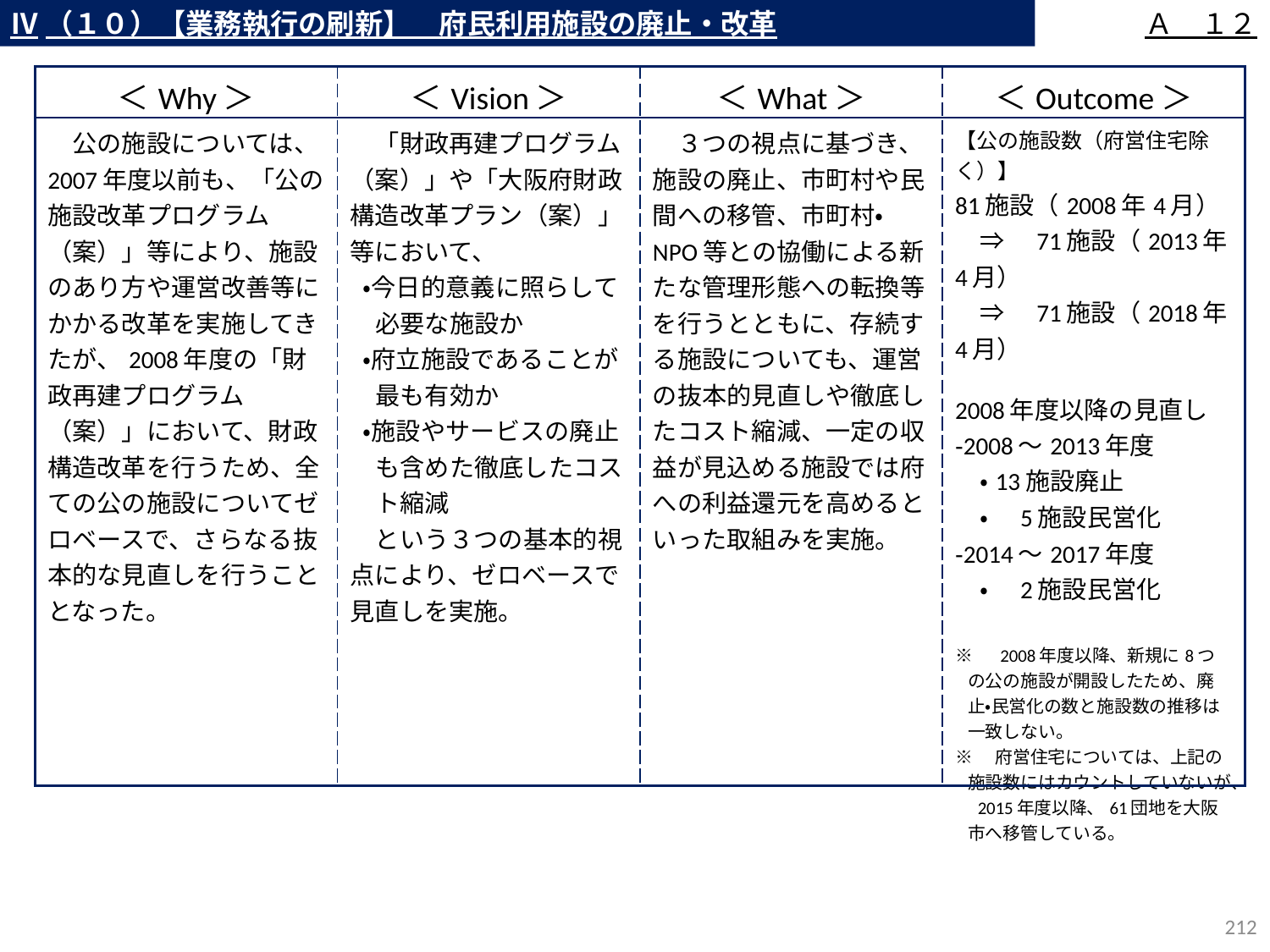

Ⅳ（１０）【業務執行の刷新】　府民利用施設の廃止・改革
Ａ　１２
| ＜Why＞ | ＜Vision＞ | ＜What＞ | ＜Outcome＞ |
| --- | --- | --- | --- |
| 公の施設については、2007年度以前も、「公の施設改革プログラム（案）」等により、施設のあり方や運営改善等にかかる改革を実施してきたが、2008年度の「財政再建プログラム（案）」において、財政構造改革を行うため、全ての公の施設についてゼロベースで、さらなる抜本的な見直しを行うこととなった。 | 「財政再建プログラム（案）」や「大阪府財政構造改革プラン（案）」等において、 ・今日的意義に照らして必要な施設か ・府立施設であることが最も有効か ・施設やサービスの廃止も含めた徹底したコスト縮減 　という３つの基本的視点により、ゼロベースで見直しを実施。 | ３つの視点に基づき、施設の廃止、市町村や民間への移管、市町村・NPO等との協働による新たな管理形態への転換等を行うとともに、存続する施設についても、運営の抜本的見直しや徹底したコスト縮減、一定の収益が見込める施設では府への利益還元を高めるといった取組みを実施。 | 【公の施設数（府営住宅除く）】 81施設（2008年4月） 　⇒　71施設（2013年4月） 　⇒　71施設（2018年4月） 2008年度以降の見直し ‐2008～2013年度 　・13施設廃止　 　・　5施設民営化 ‐2014～2017年度 　・　2施設民営化 　 ※　2008年度以降、新規に8つの公の施設が開設したため、廃止・民営化の数と施設数の推移は一致しない。 ※　府営住宅については、上記の施設数にはカウントしていないが、 　2015年度以降、61団地を大阪市へ移管している。 |
212